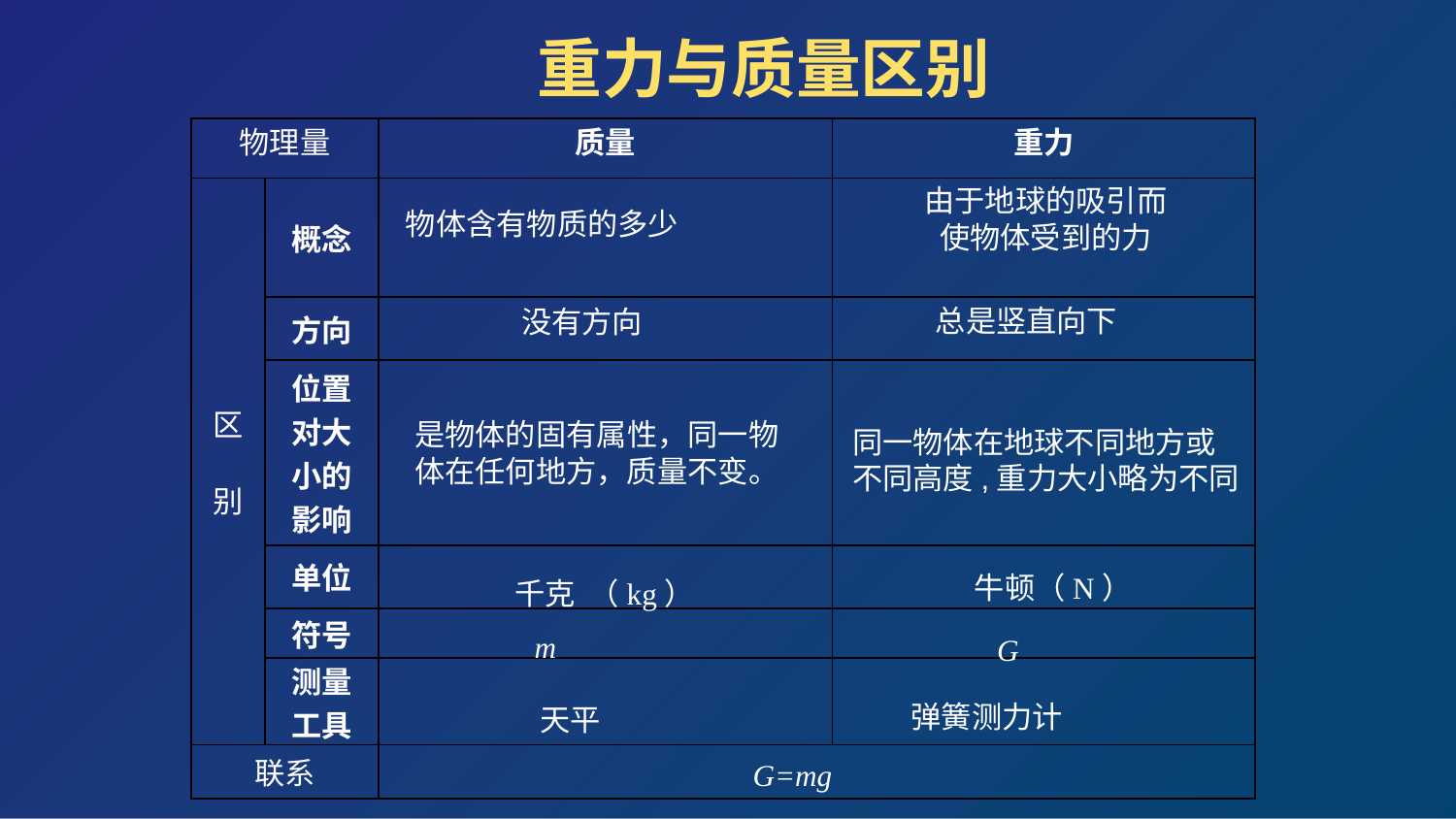

重力与质量区别
| 物理量 |  | 质量 | 重力 |
| --- | --- | --- | --- |
| 区 别 | 概念 |  |  |
|  | 方向 |  |  |
|  | 位置 对大 小的 影响 |  |  |
|  | 单位 |  |  |
|  | 符号 |  |  |
|  | 测量 工具 |  |  |
| 联系 |  |  |  |
由于地球的吸引而
使物体受到的力
物体含有物质的多少
总是竖直向下
没有方向
是物体的固有属性，同一物体在任何地方，质量不变。
同一物体在地球不同地方或不同高度,重力大小略为不同
牛顿（N）
千克  （kg）
m
G
弹簧测力计
天平
G=mg